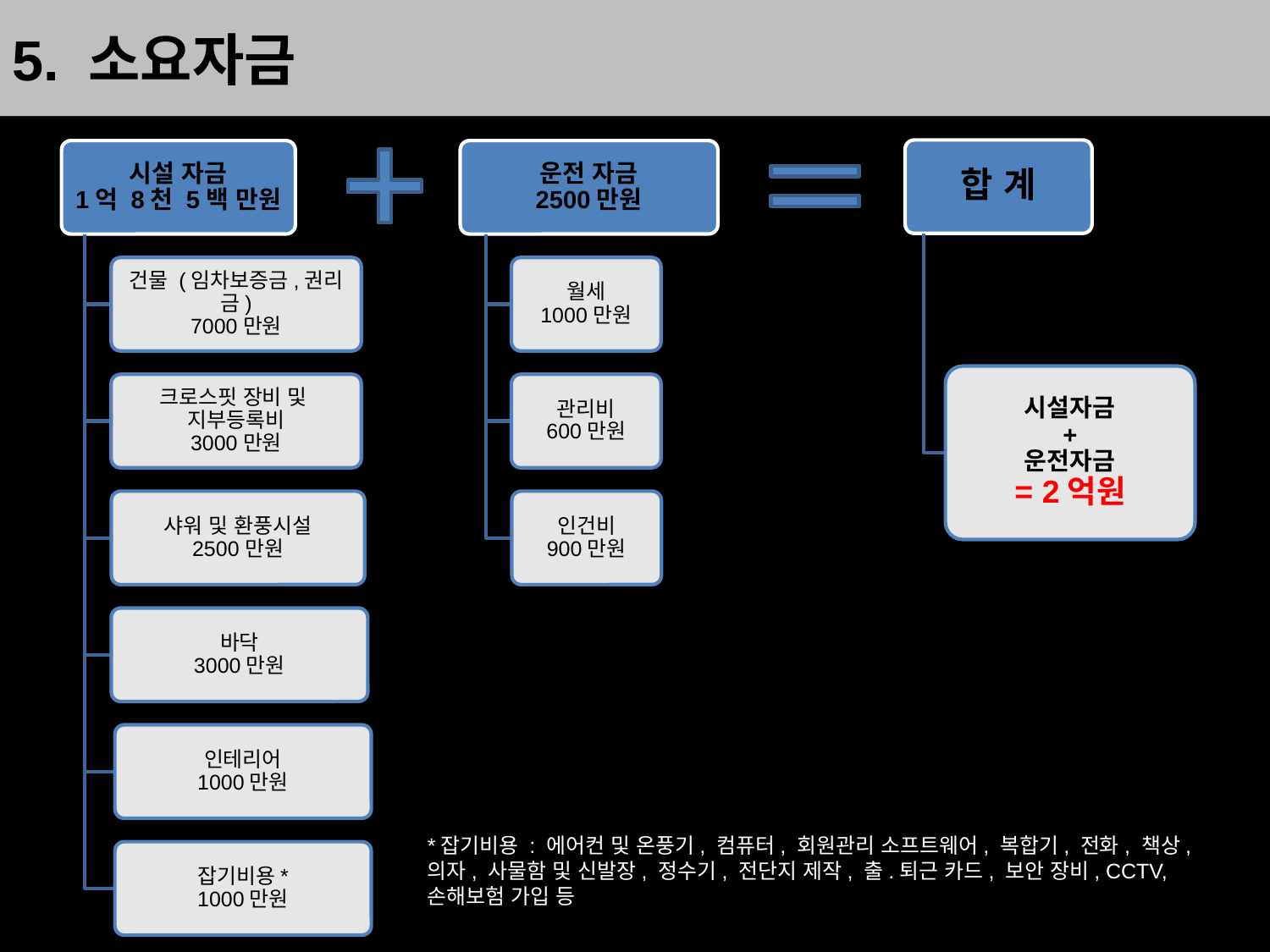

5. 소요자금

시설 자금
1억 8천 5백 만원
건물 (임차보증금,권리금)
7000만원
크로스핏 장비 및
지부등록비
3000만원
샤워 및 환풍시설
2500만원
바닥
3000만원
인테리어
1000만원
잡기비용*
1000만원
운전 자금
2500만원
월세
1000만원
관리비
600만원
인건비
900만원
합 계
시설자금
+
운전자금
= 2억원

*잡기비용 : 에어컨 및 온풍기, 컴퓨터, 회원관리 소프트웨어, 복합기, 전화, 책상, 의자, 사물함 및 신발장, 정수기, 전단지 제작, 출.퇴근 카드, 보안 장비, CCTV, 손해보험 가입 등